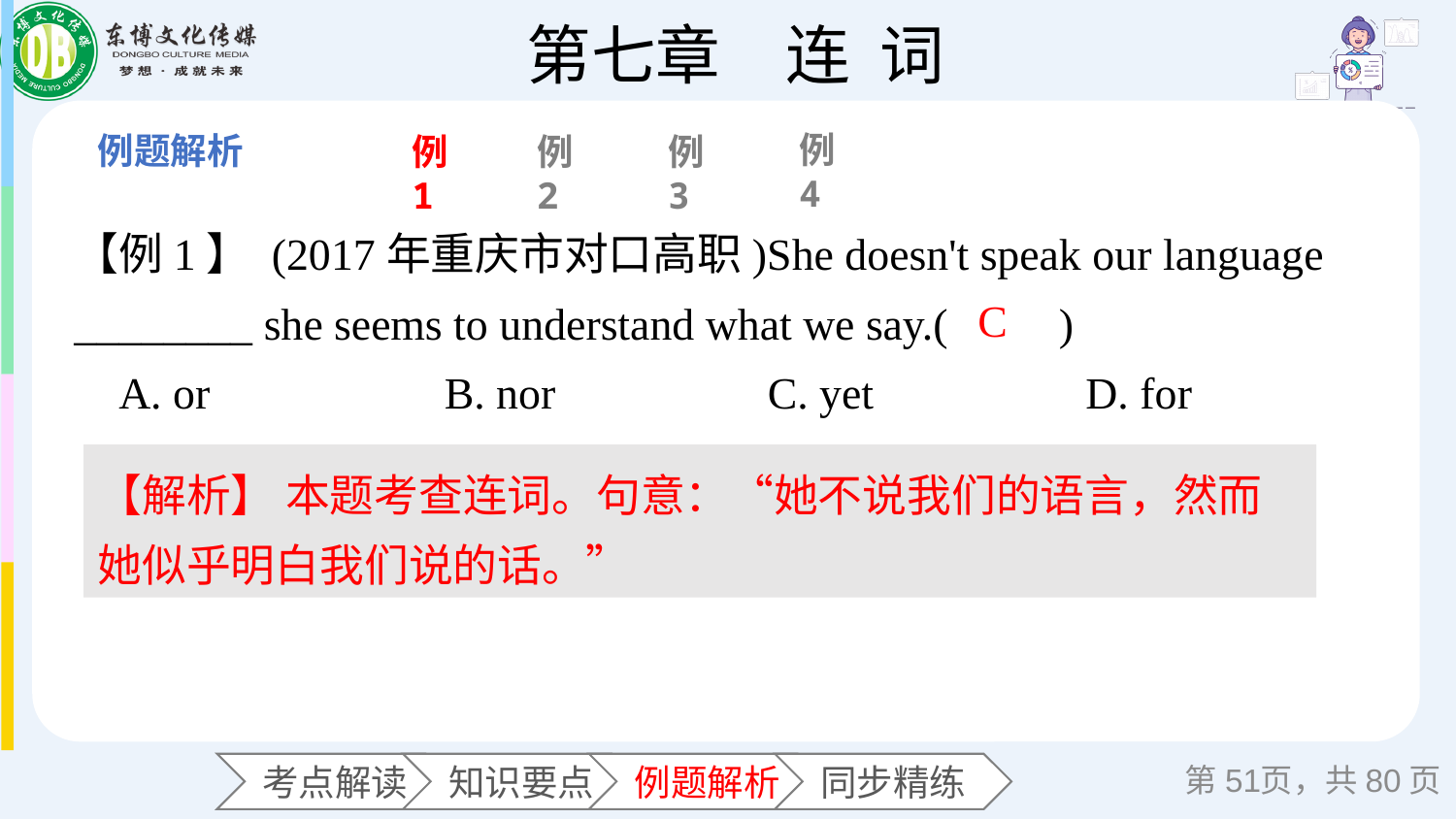

例4
例1
例2
例3
【例1】 (2017年重庆市对口高职)She doesn't speak our language ________ she seems to understand what we say.(　　)
    A. or                     B. nor                   C. yet                   D. for
C
【解析】 本题考查连词。句意：“她不说我们的语言，然而她似乎明白我们说的话。”
第51页，共80页